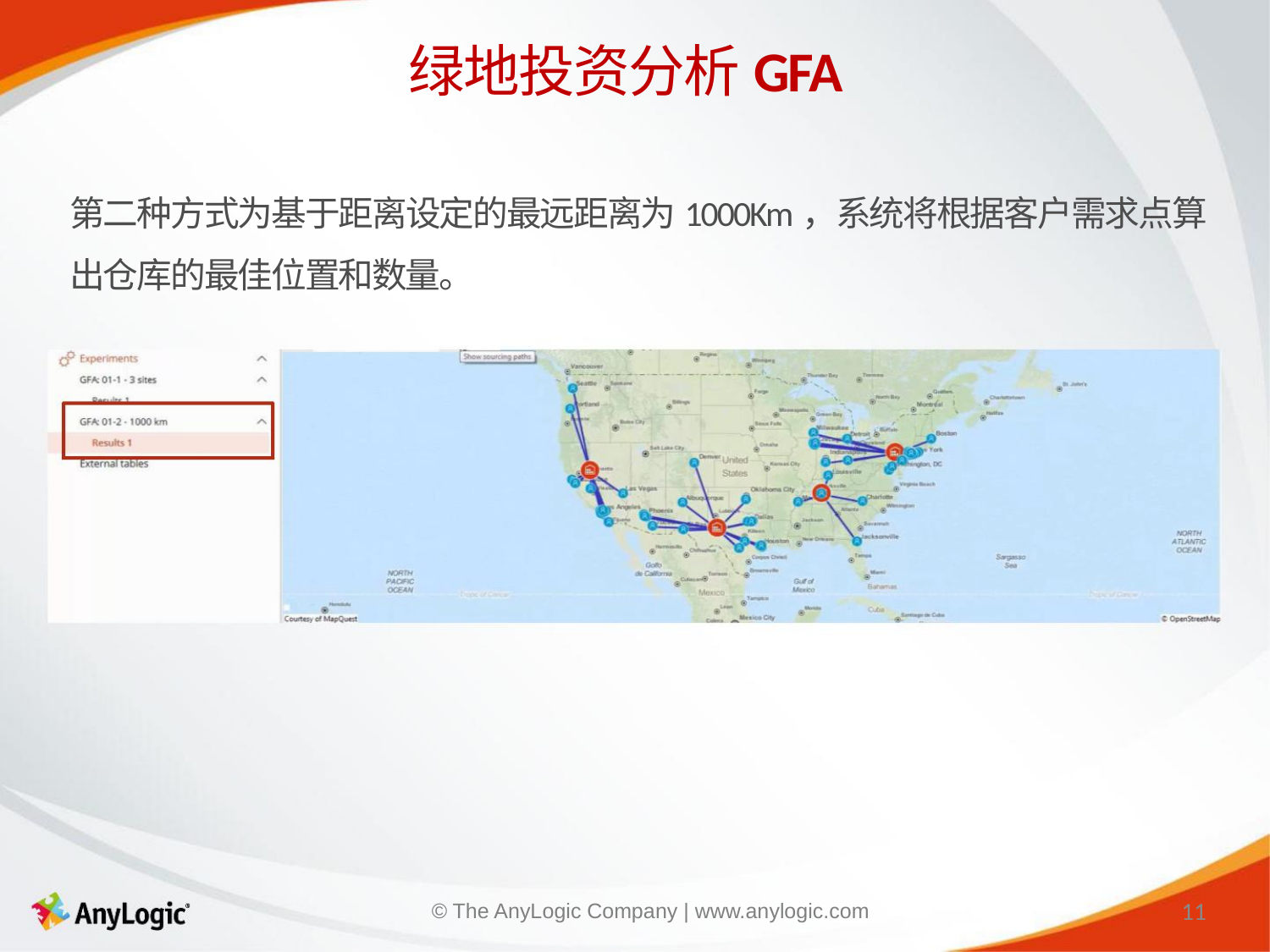

绿地投资分析GFA
第二种方式为基于距离设定的最远距离为1000Km，系统将根据客户需求点算
出仓库的最佳位置和数量。
11
© The AnyLogic Company | www.anylogic.com